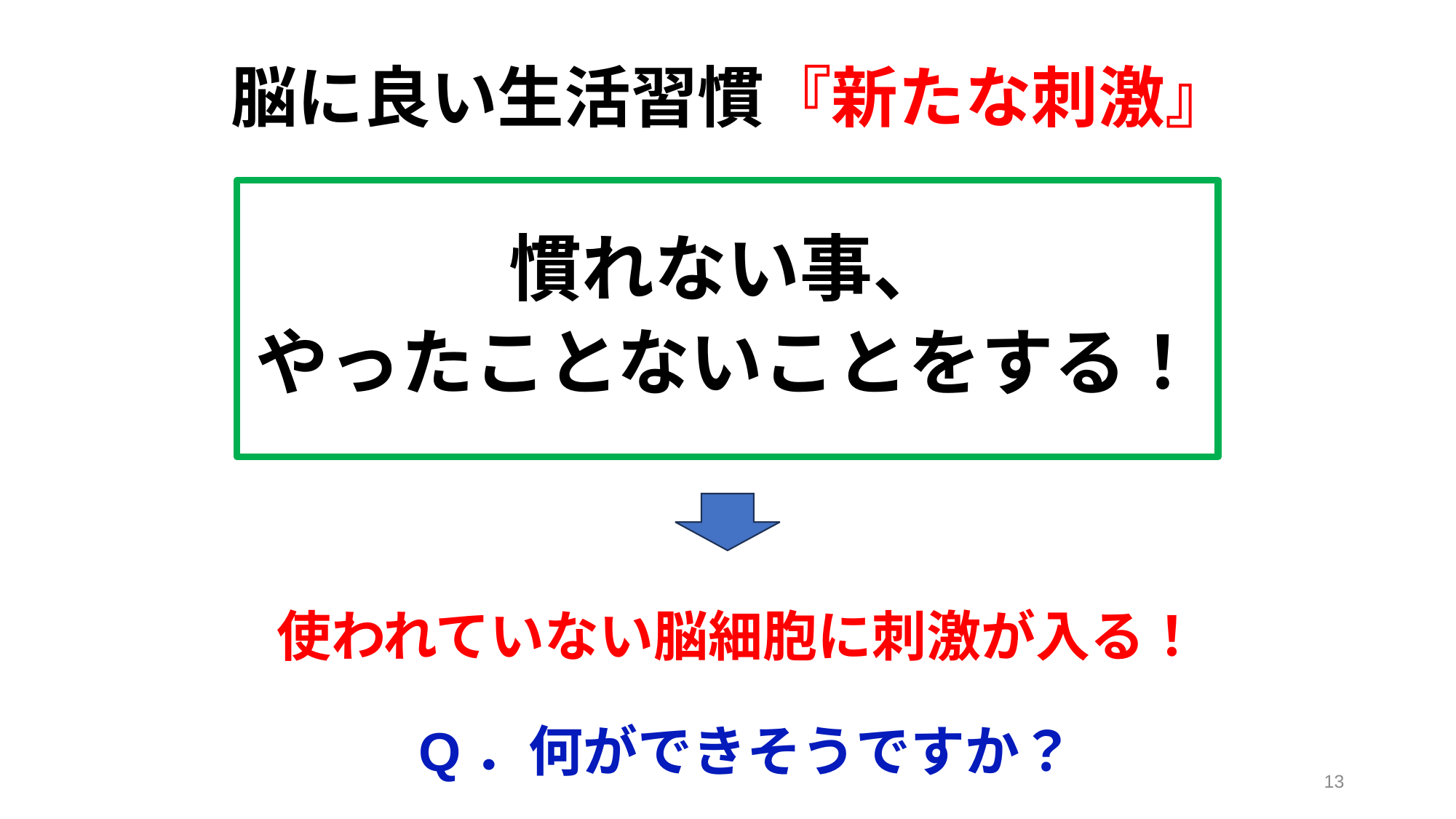

# 脳に良い生活習慣『新たな刺激』
慣れない事、
やったことないことをする！

使われていない脳細胞に刺激が入る！
Q．何ができそうですか？
13